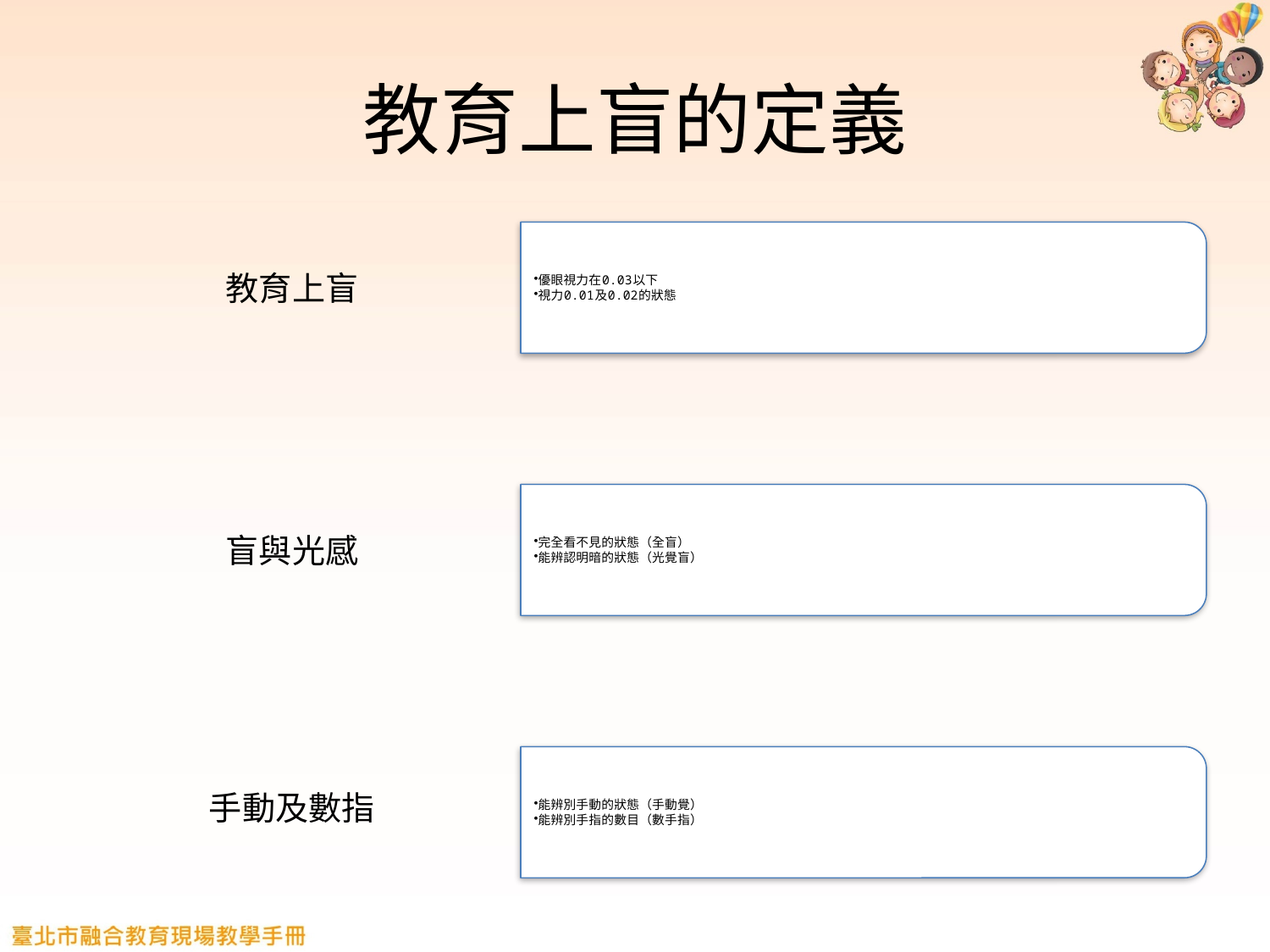

# 教育上盲的定義
教育上盲
優眼視力在0.03以下
盲與光感
完全看不見的狀態（全盲）
能辨認明暗的狀態（光覺盲）
手動及數指
能辨別手動的狀態（手動覺）
能辨別手指的數目（數手指）
視力0.01及0.02的狀態